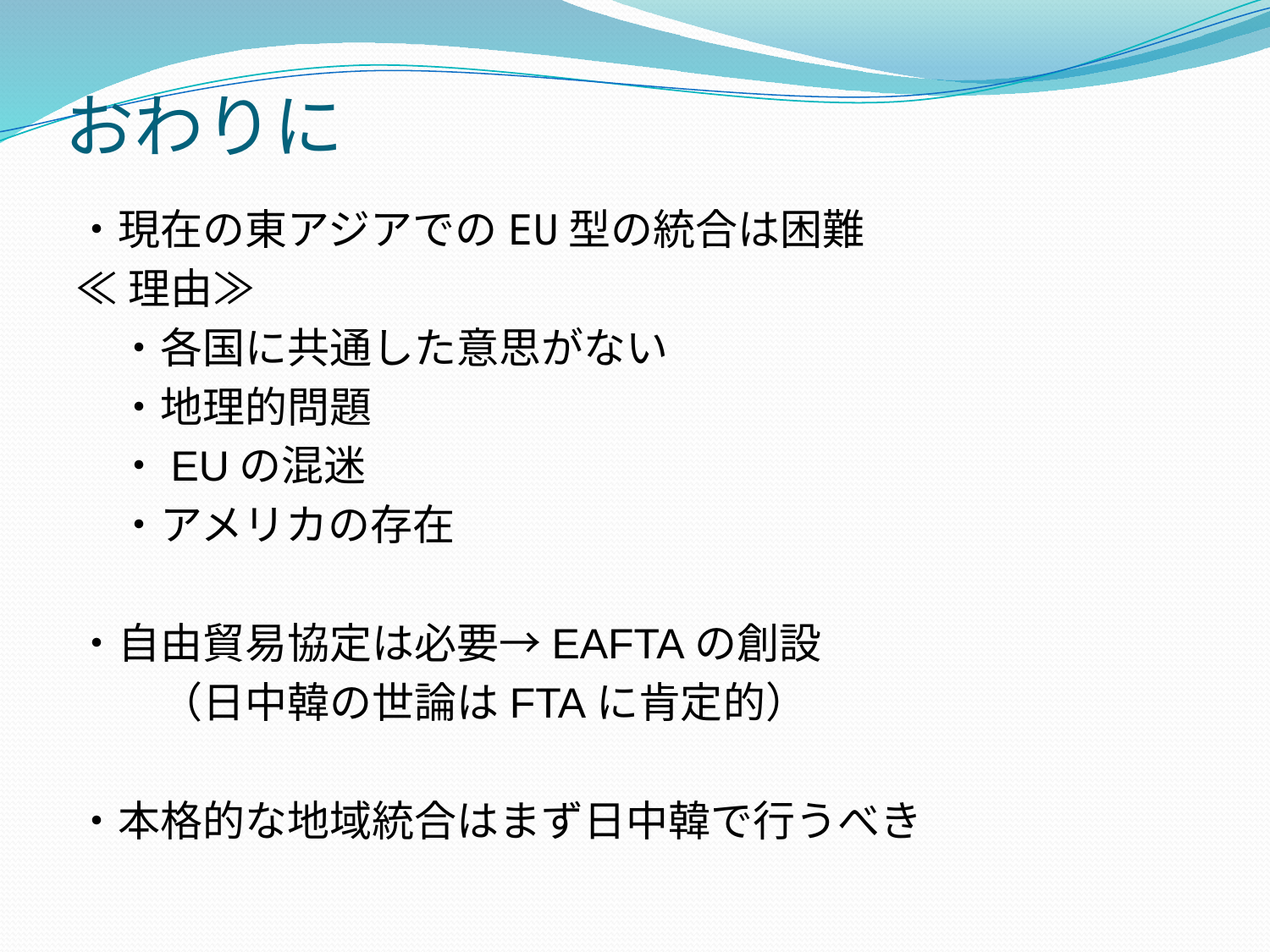

# おわりに
・現在の東アジアでのEU型の統合は困難
≪理由≫
　・各国に共通した意思がない
　・地理的問題
　・EUの混迷
　・アメリカの存在

・自由貿易協定は必要→EAFTAの創設
　　（日中韓の世論はFTAに肯定的）

・本格的な地域統合はまず日中韓で行うべき